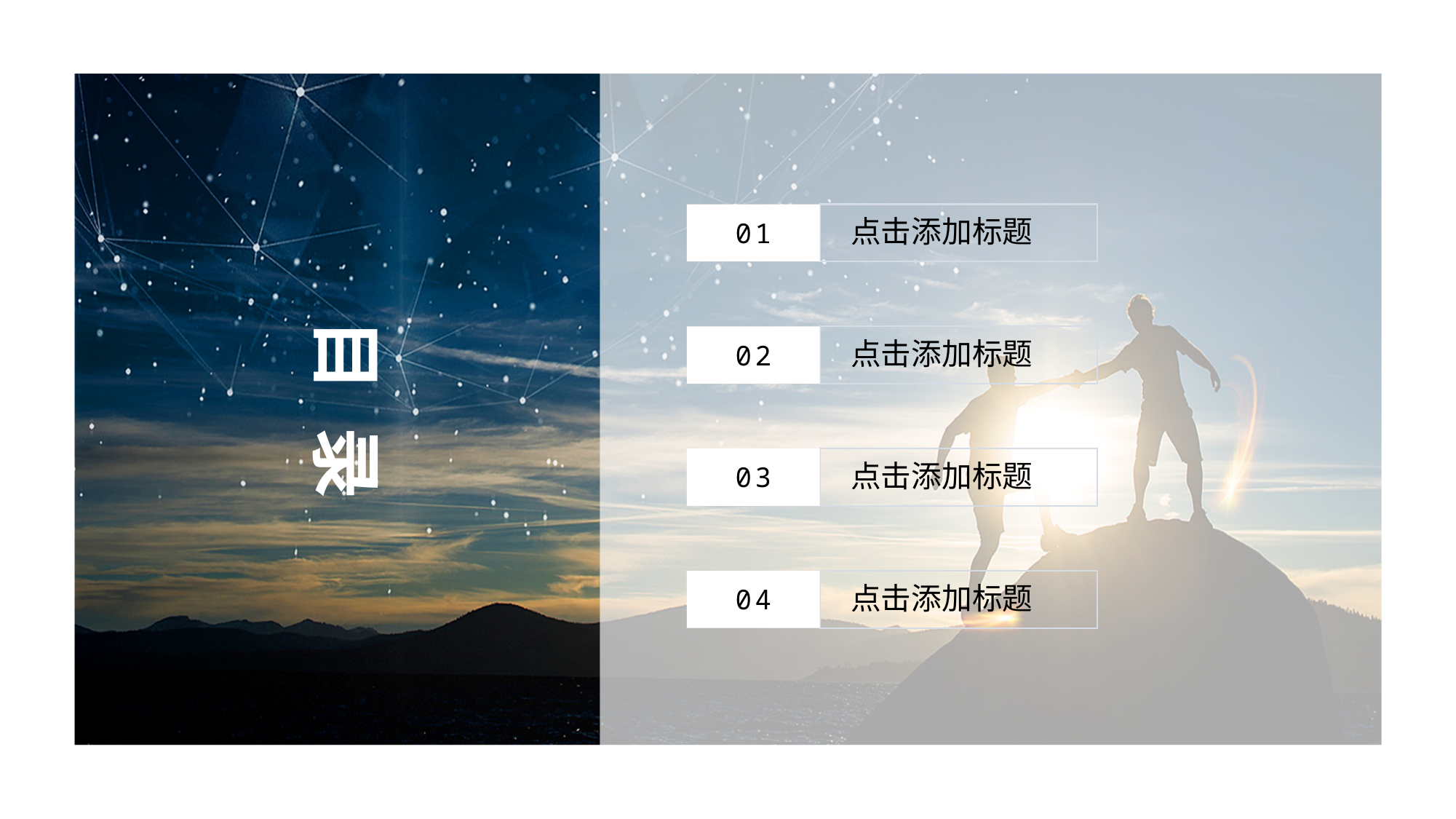

点击添加标题
01
目 录

点击添加标题
02

点击添加标题
03

点击添加标题
04